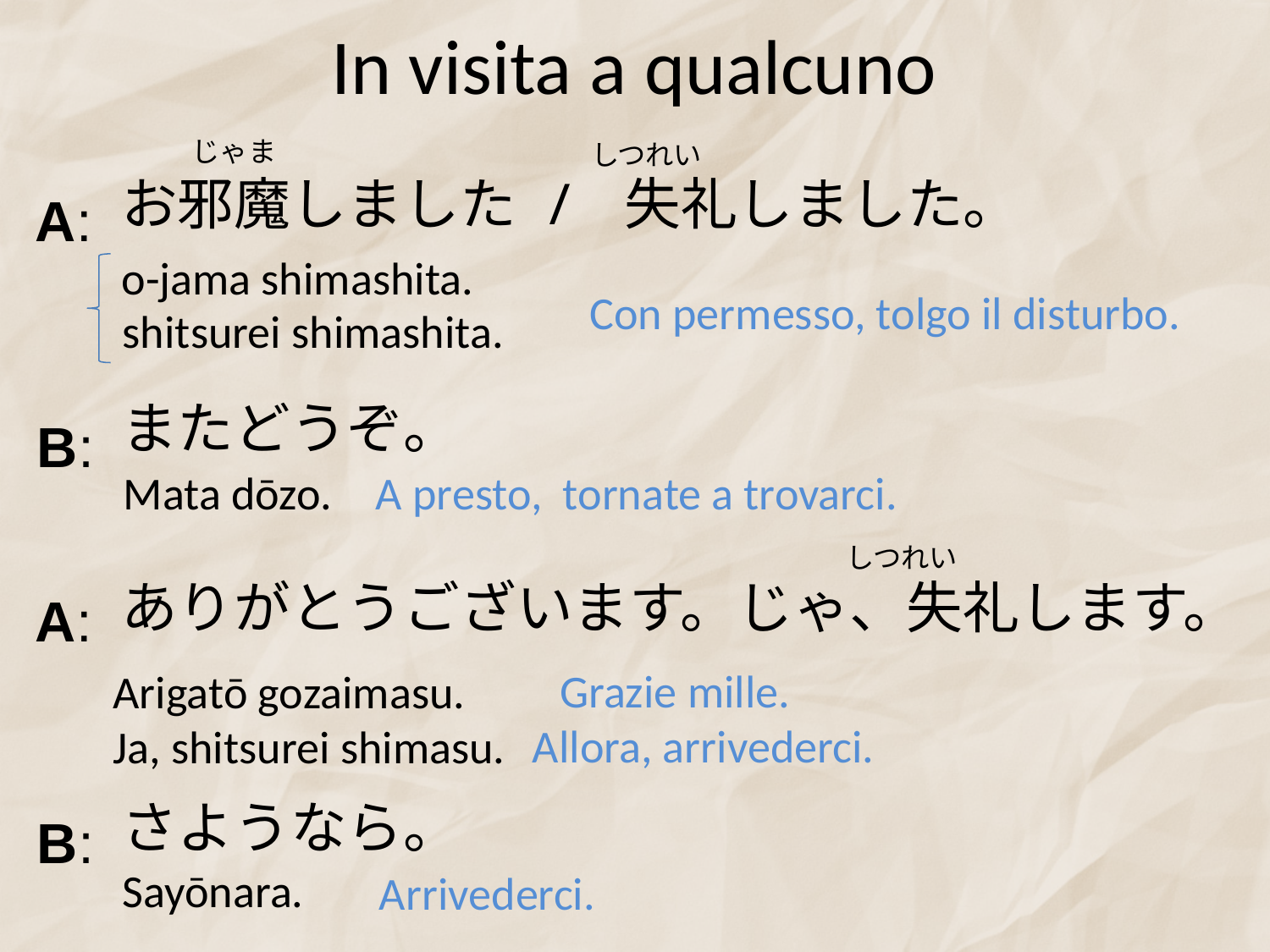

# In visita a qualcuno
じゃま
しつれい
お邪魔しました / 失礼しました。
A:
o-jama shimashita.

Con permesso, tolgo il disturbo.
shitsurei shimashita.
またどうぞ。
B:
Mata dōzo.
A presto,  tornate a trovarci.
しつれい
ありがとうございます。じゃ、失礼します。
A:
Grazie mille.
Allora, arrivederci.
Arigatō gozaimasu.
Ja, shitsurei shimasu.
さようなら。
B:
Sayōnara.
Arrivederci.